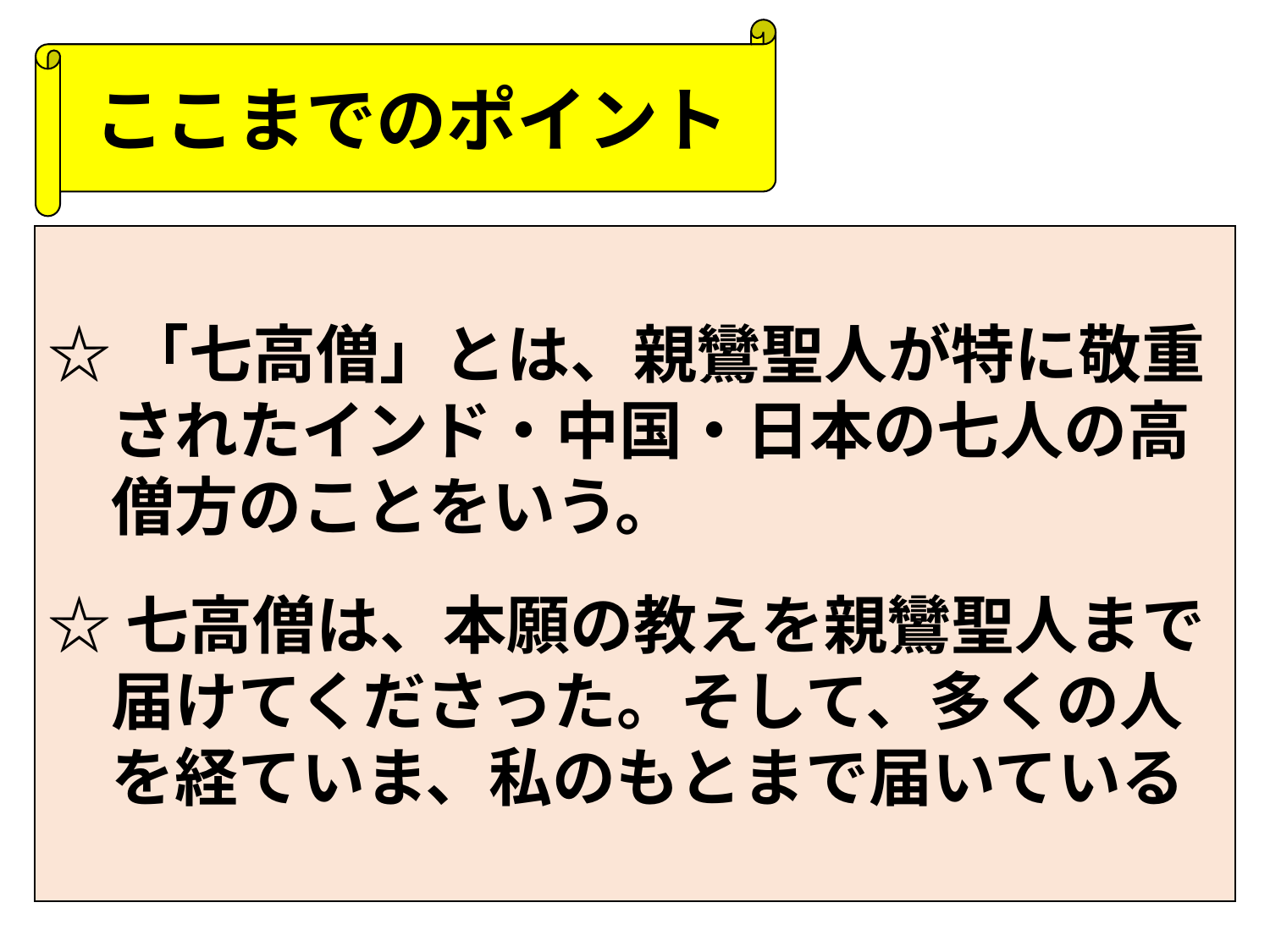

ここまでのポイント
☆「七高僧」とは、親鸞聖人が特に敬重
　されたインド・中国・日本の七人の高
　僧方のことをいう。

☆七高僧は、本願の教えを親鸞聖人まで
　届けてくださった。そして、多くの人
　を経ていま、私のもとまで届いている